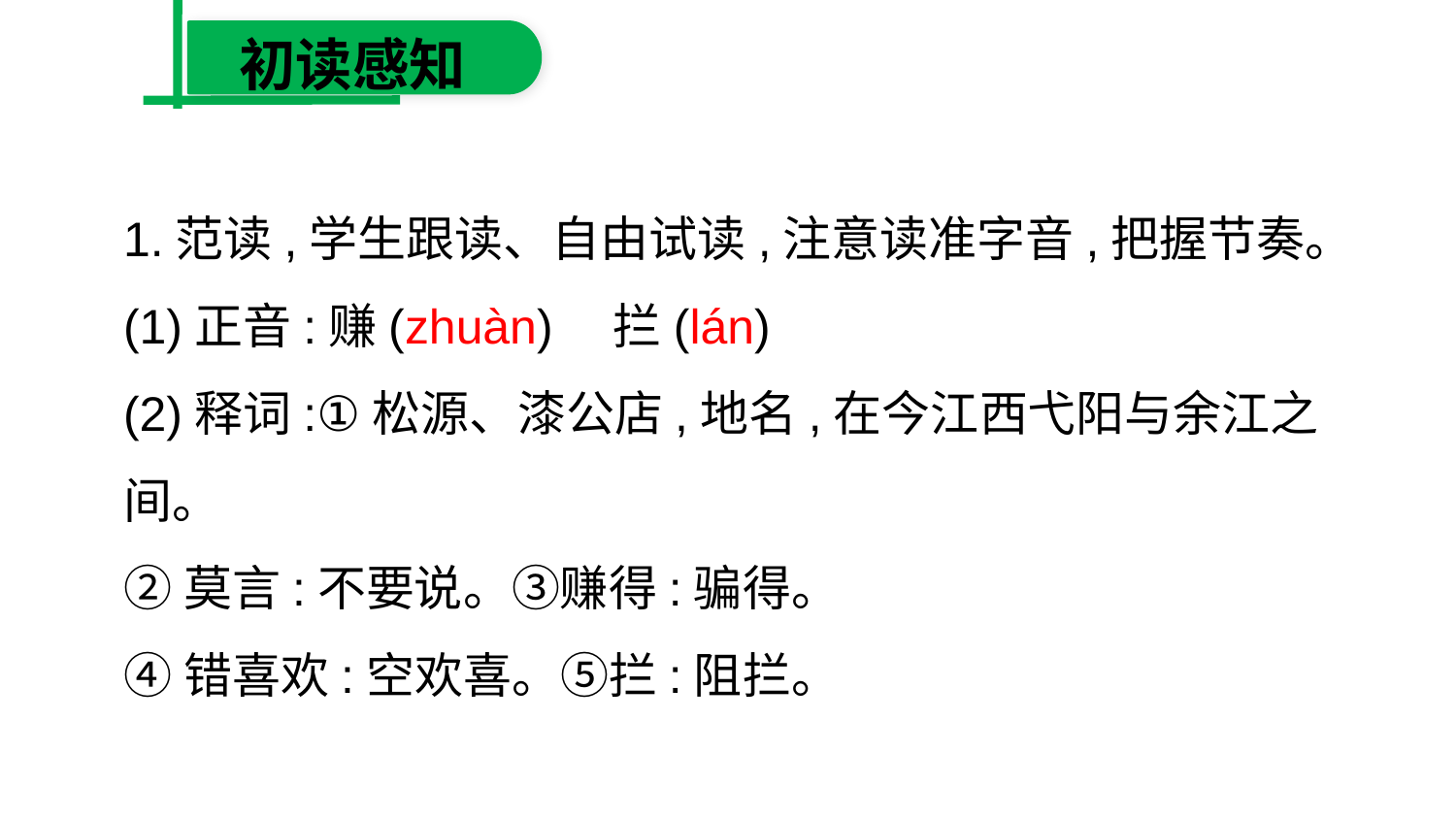

初读感知
1.范读,学生跟读、自由试读,注意读准字音,把握节奏。
(1)正音:赚(zhuàn)　拦(lán)
(2)释词:①松源、漆公店,地名,在今江西弋阳与余江之间。
②莫言:不要说。③赚得:骗得。
④错喜欢:空欢喜。⑤拦:阻拦。